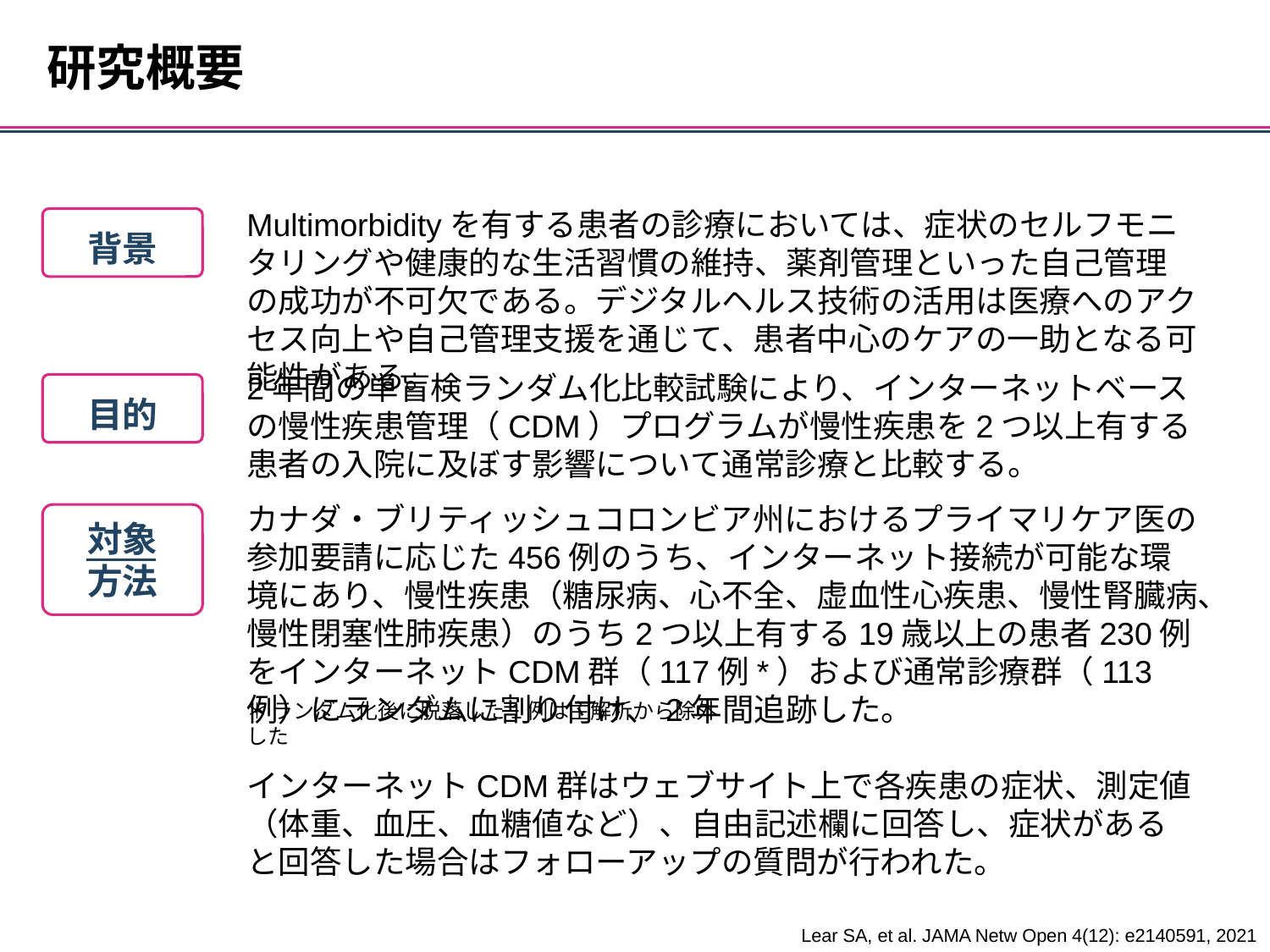

研究概要
Multimorbidityを有する患者の診療においては、症状のセルフモニタリングや健康的な生活習慣の維持、薬剤管理といった自己管理の成功が不可欠である。デジタルヘルス技術の活用は医療へのアクセス向上や自己管理支援を通じて、患者中心のケアの一助となる可能性がある。

背景
2年間の単盲検ランダム化比較試験により、インターネットベースの慢性疾患管理（CDM）プログラムが慢性疾患を2つ以上有する患者の入院に及ぼす影響について通常診療と比較する。

目的
カナダ・ブリティッシュコロンビア州におけるプライマリケア医の参加要請に応じた456例のうち、インターネット接続が可能な環境にあり、慢性疾患（糖尿病、心不全、虚血性心疾患、慢性腎臓病、慢性閉塞性肺疾患）のうち2つ以上有する19歳以上の患者230例をインターネットCDM群（117例*）および通常診療群（113例）にランダムに割り付け、2年間追跡した。

インターネットCDM群はウェブサイト上で各疾患の症状、測定値（体重、血圧、血糖値など）、自由記述欄に回答し、症状があると回答した場合はフォローアップの質問が行われた。

対象
方法
＊ ランダム化後に脱落した1例は主解析から除外した
Lear SA, et al. JAMA Netw Open 4(12): e2140591, 2021